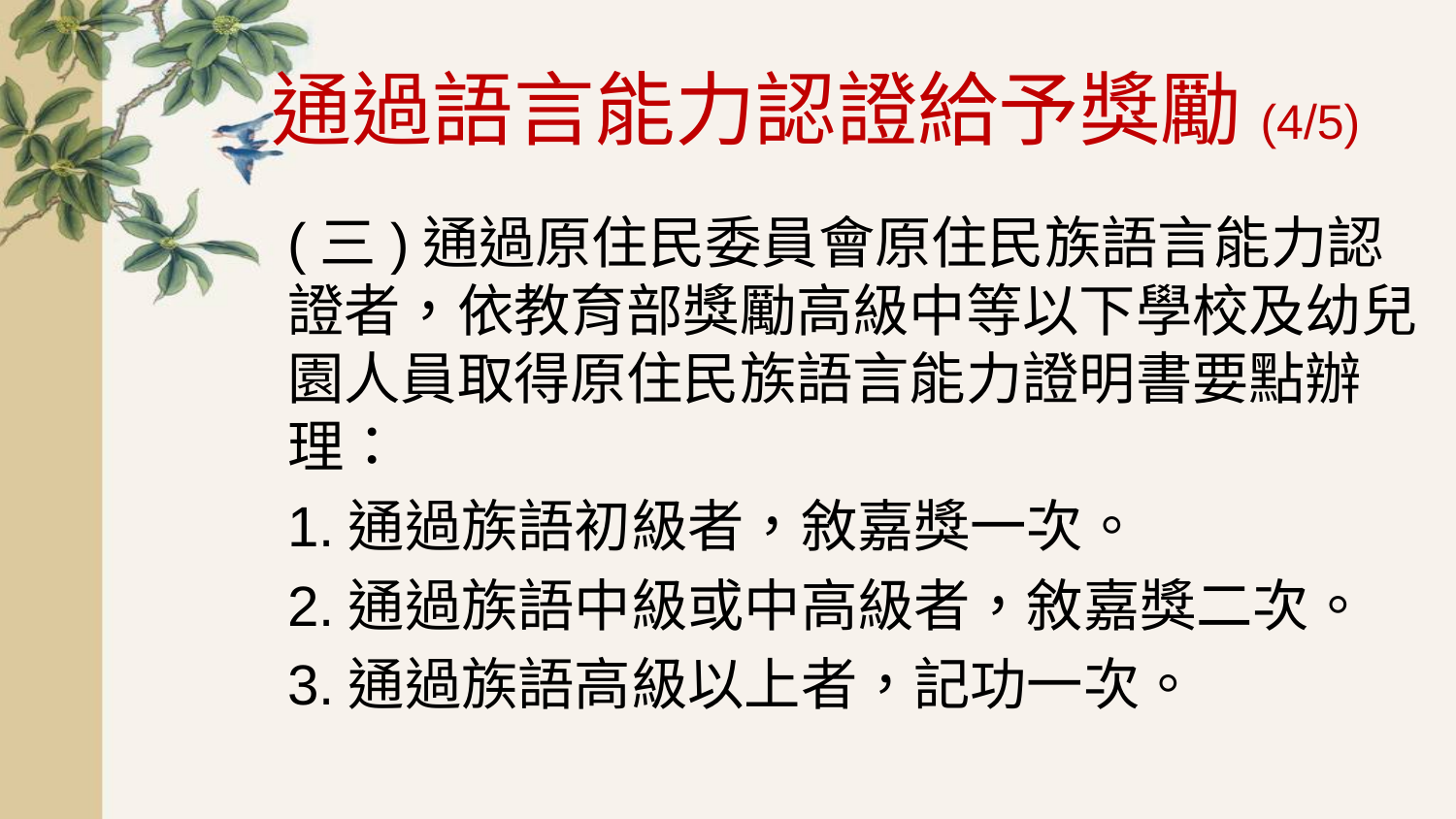

# 通過語言能力認證給予獎勵(4/5)
(三)通過原住民委員會原住民族語言能力認證者，依教育部獎勵高級中等以下學校及幼兒園人員取得原住民族語言能力證明書要點辦理：
1.通過族語初級者，敘嘉獎一次。
2.通過族語中級或中高級者，敘嘉獎二次。
3.通過族語高級以上者，記功一次。